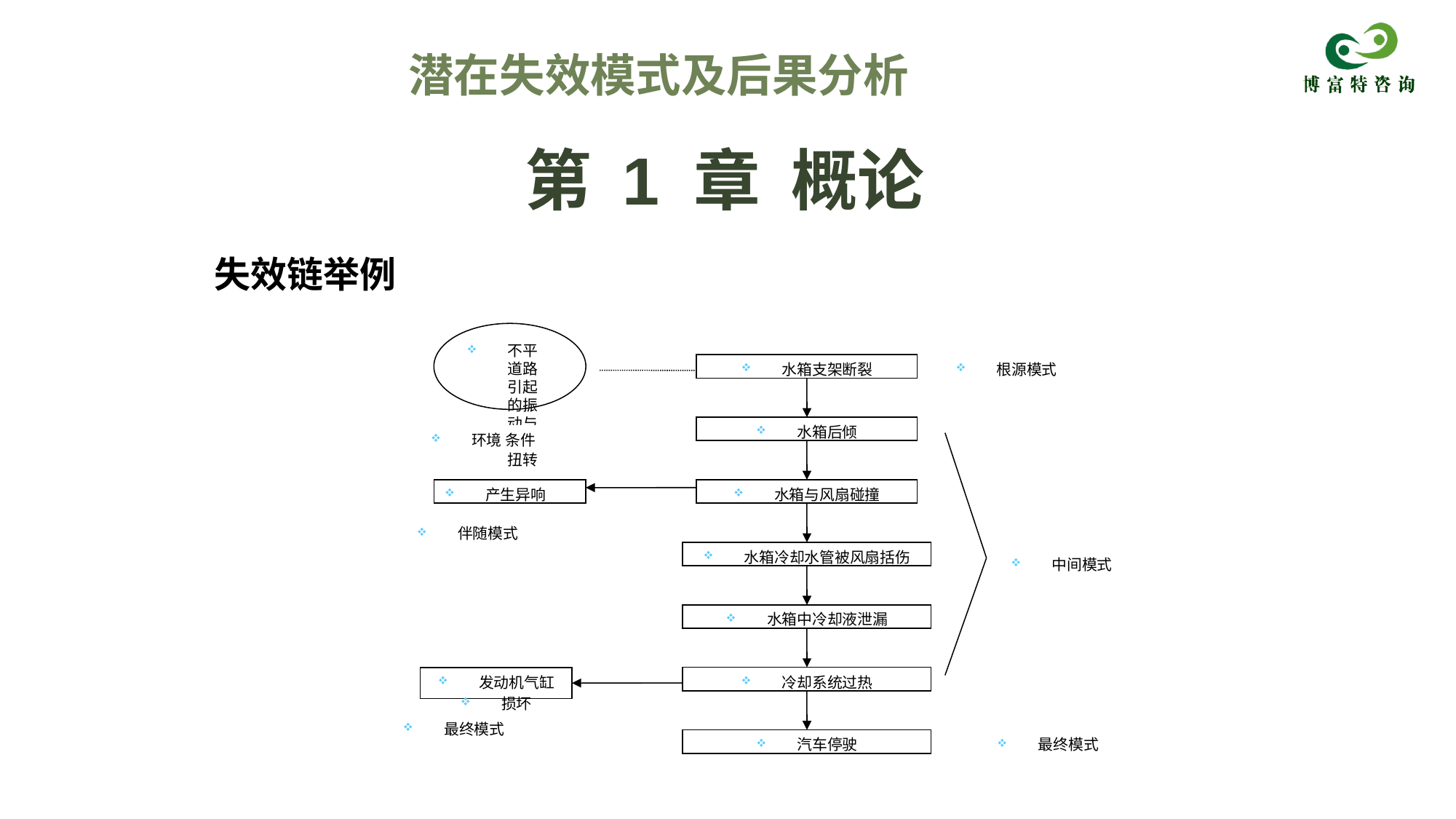

潜在失效模式及后果分析
# 第 1 章  概论
失效链举例

不平道路引起的振动与车体扭转
水箱支架断裂
根源模式

水箱后倾
环境 条件

产生异响
水箱与风扇碰撞

伴随模式
水箱冷却水管被风扇括伤
中间模式

水箱中冷却液泄漏

发动机气缸
损坏
冷却系统过热

最终模式
汽车停驶
最终模式
18